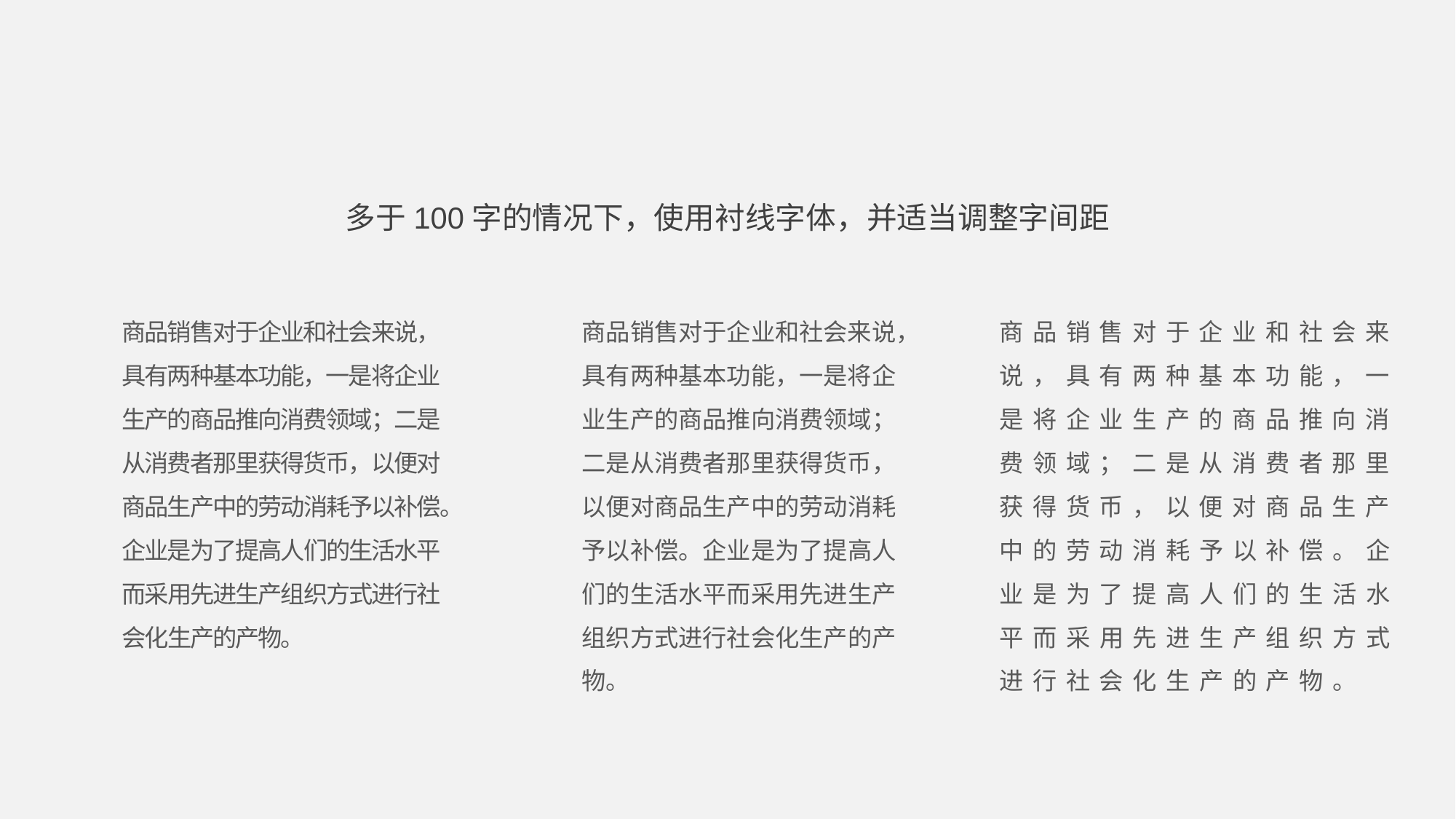

多于100字的情况下，使用衬线字体，并适当调整字间距
商品销售对于企业和社会来说，具有两种基本功能，一是将企业生产的商品推向消费领域；二是从消费者那里获得货币，以便对商品生产中的劳动消耗予以补偿。企业是为了提高人们的生活水平而采用先进生产组织方式进行社会化生产的产物。
商品销售对于企业和社会来说，具有两种基本功能，一是将企业生产的商品推向消费领域；二是从消费者那里获得货币，以便对商品生产中的劳动消耗予以补偿。企业是为了提高人们的生活水平而采用先进生产组织方式进行社会化生产的产物。
商品销售对于企业和社会来说，具有两种基本功能，一是将企业生产的商品推向消费领域；二是从消费者那里获得货币，以便对商品生产中的劳动消耗予以补偿。企业是为了提高人们的生活水平而采用先进生产组织方式进行社会化生产的产物。